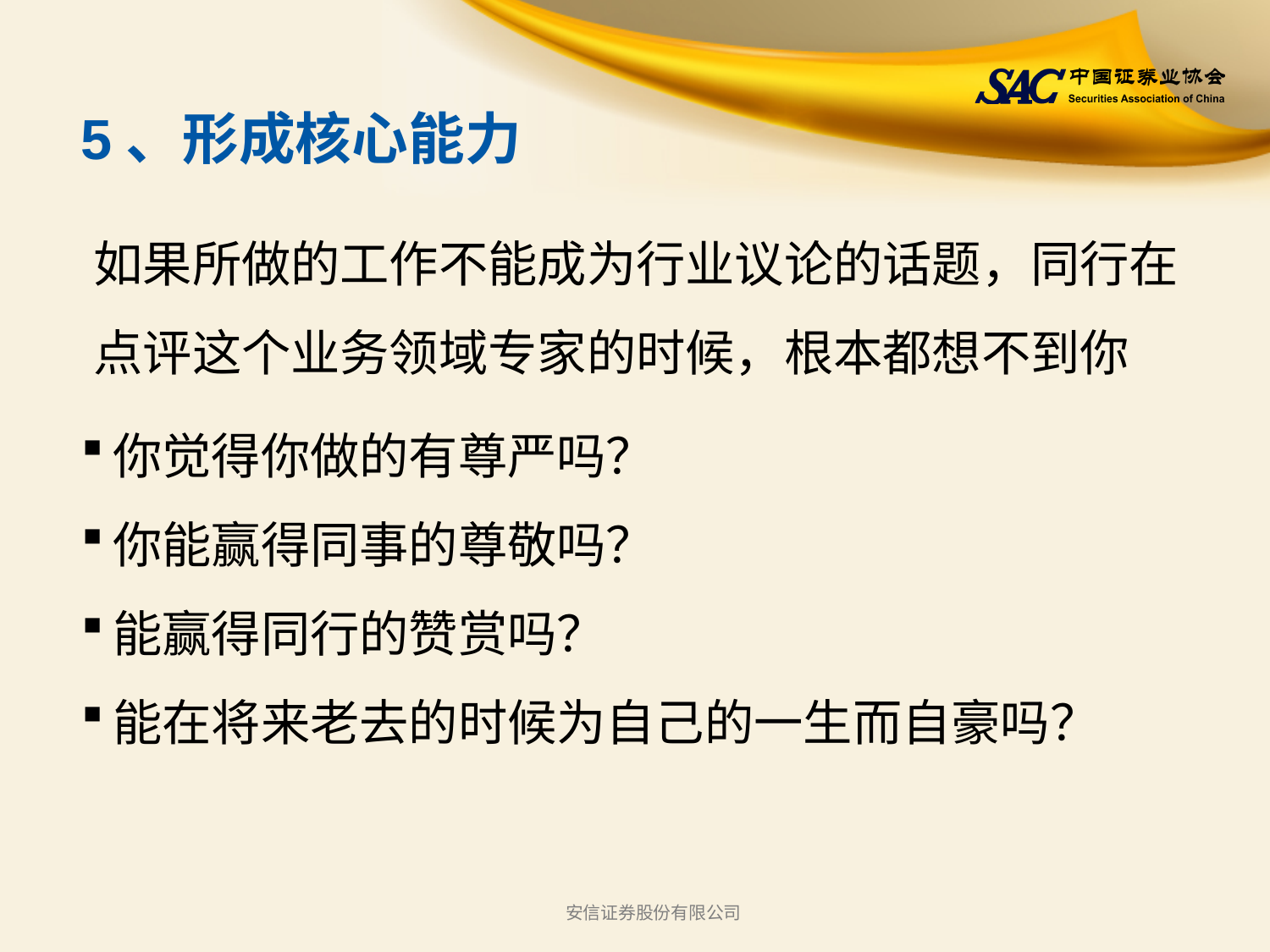

# 5、形成核心能力
如果所做的工作不能成为行业议论的话题，同行在点评这个业务领域专家的时候，根本都想不到你

你觉得你做的有尊严吗？
你能赢得同事的尊敬吗？
能赢得同行的赞赏吗？
能在将来老去的时候为自己的一生而自豪吗？